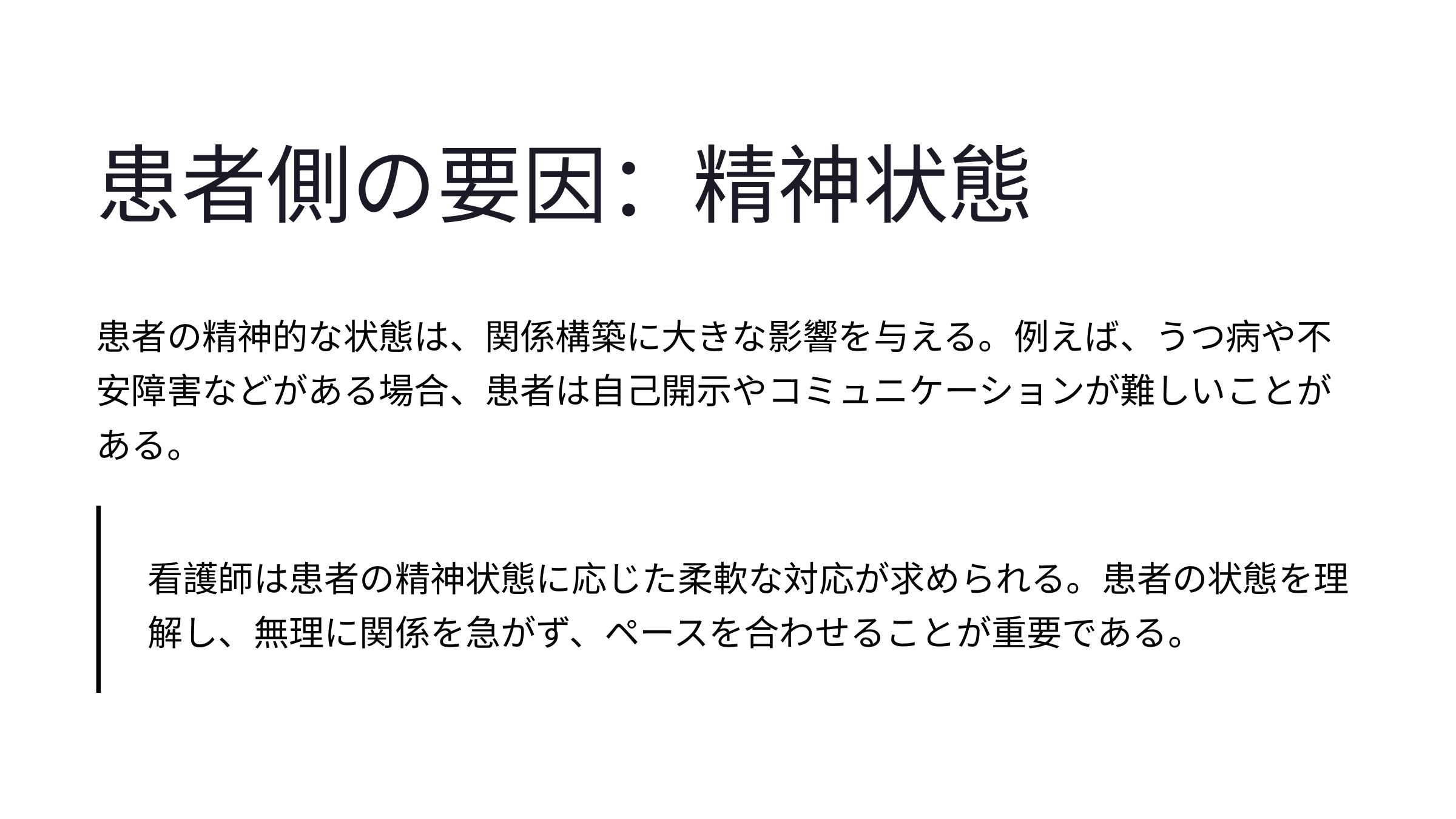

患者側の要因：精神状態
患者の精神的な状態は、関係構築に大きな影響を与える。例えば、うつ病や不安障害などがある場合、患者は自己開示やコミュニケーションが難しいことがある。

看護師は患者の精神状態に応じた柔軟な対応が求められる。患者の状態を理解し、無理に関係を急がず、ペースを合わせることが重要である。